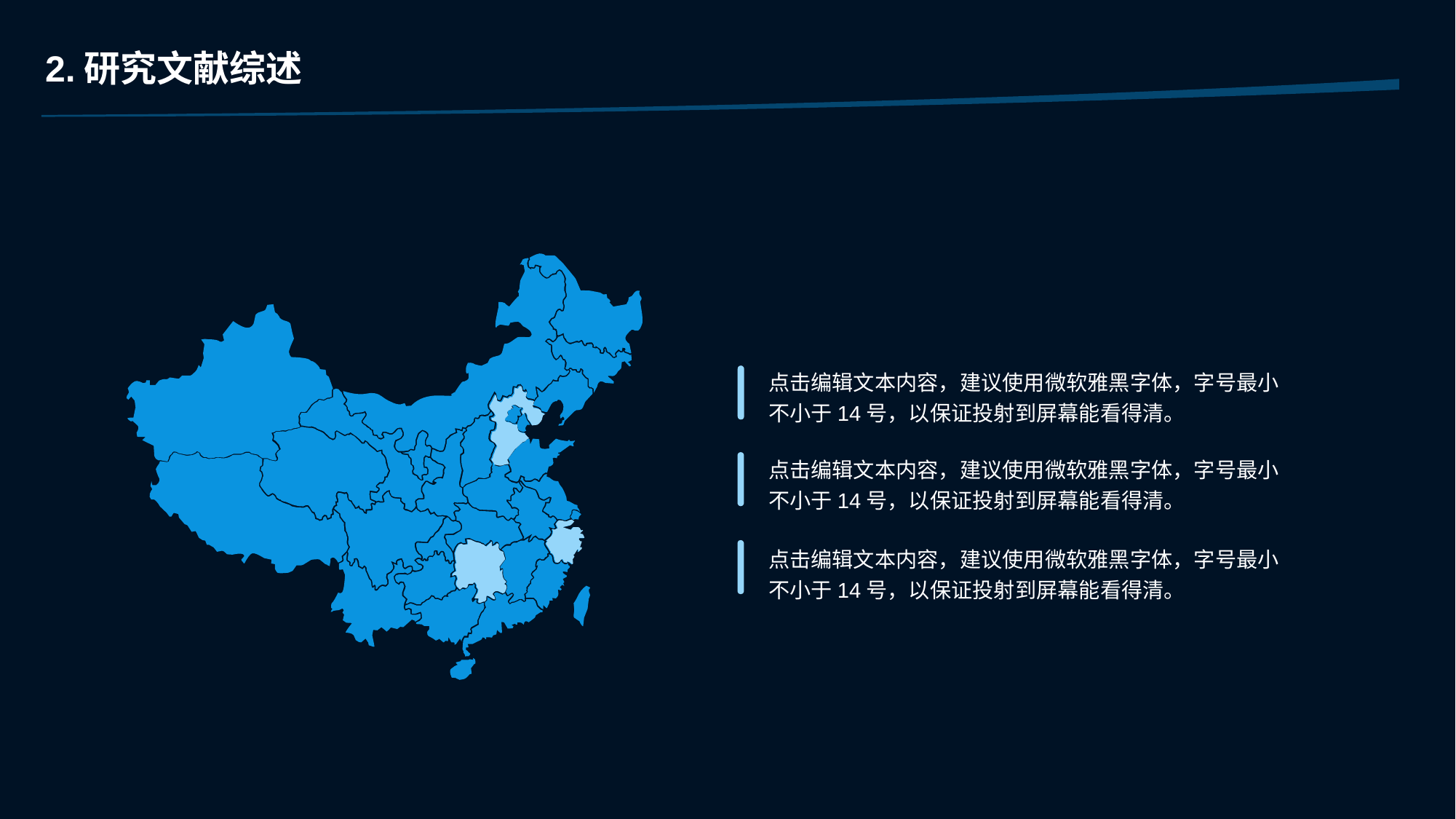

2.研究文献综述

点击编辑文本内容，建议使用微软雅黑字体，字号最小不小于14号，以保证投射到屏幕能看得清。

点击编辑文本内容，建议使用微软雅黑字体，字号最小不小于14号，以保证投射到屏幕能看得清。

点击编辑文本内容，建议使用微软雅黑字体，字号最小不小于14号，以保证投射到屏幕能看得清。